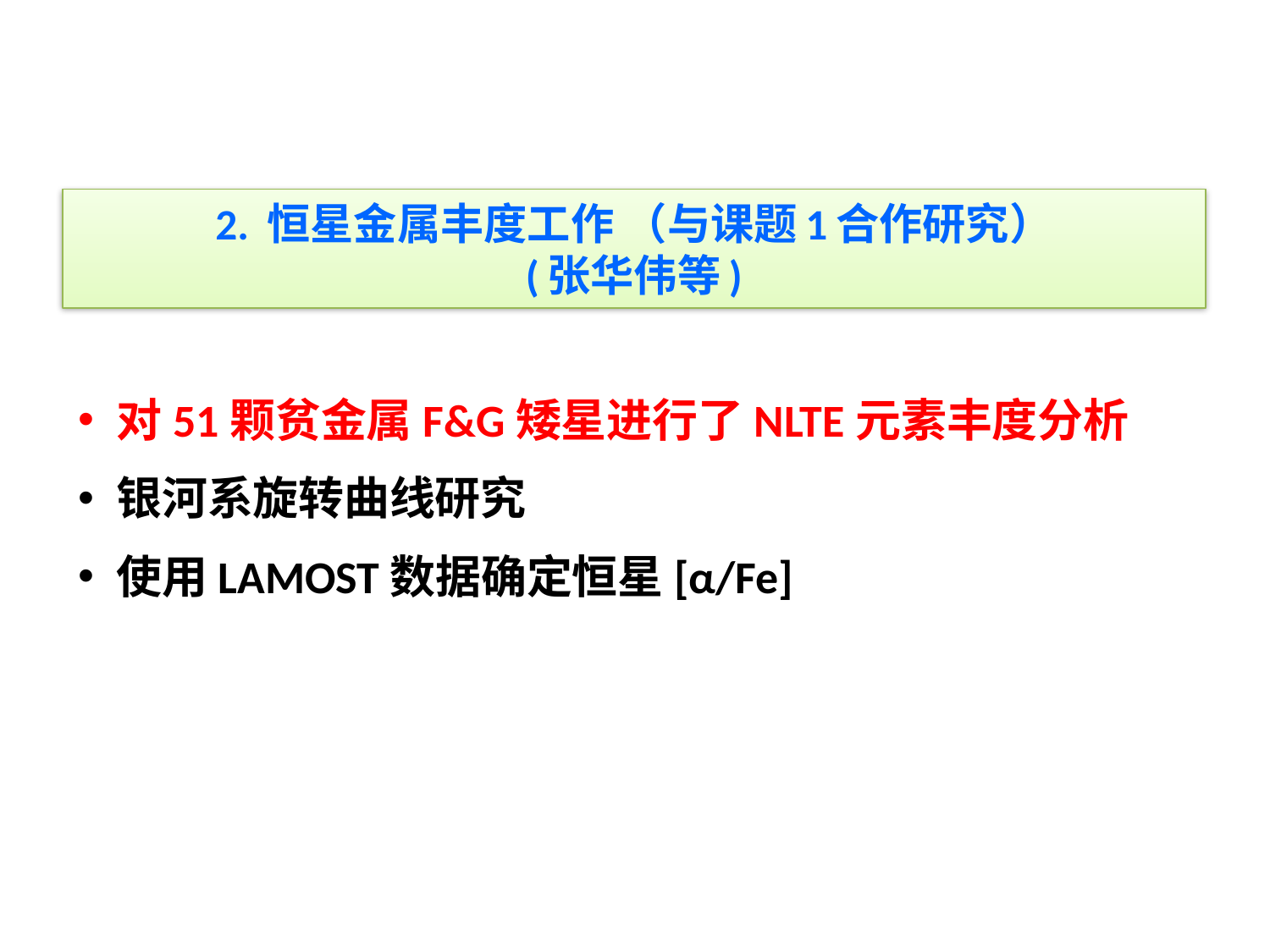

# 2. 恒星金属丰度工作 （与课题1合作研究） (张华伟等)
对51颗贫金属F&G矮星进行了NLTE元素丰度分析
银河系旋转曲线研究
使用LAMOST数据确定恒星[α/Fe]